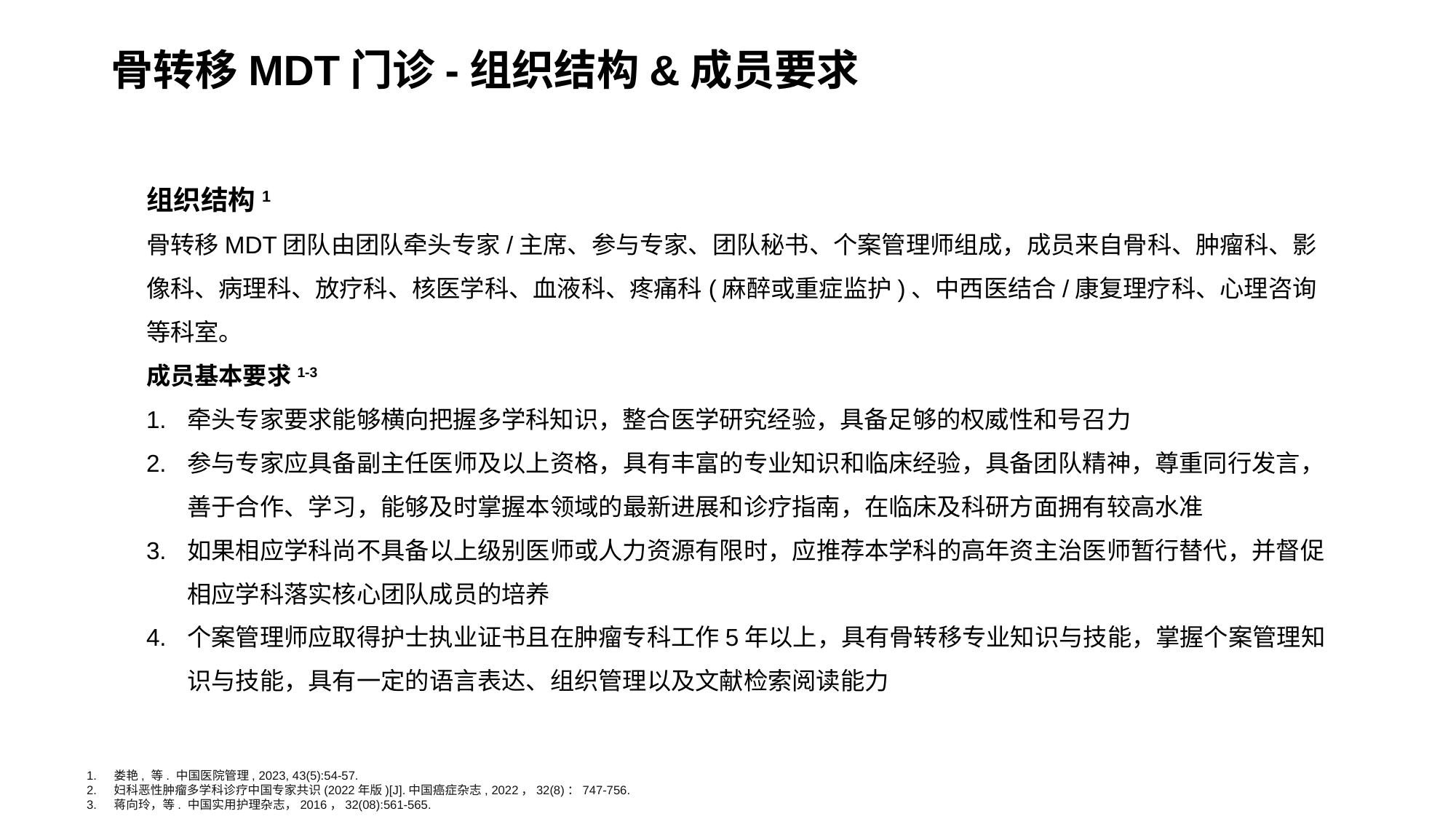

# 骨转移MDT门诊-组织结构&成员要求
组织结构1
骨转移MDT团队由团队牵头专家/主席、参与专家、团队秘书、个案管理师组成，成员来自骨科、肿瘤科、影像科、病理科、放疗科、核医学科、血液科、疼痛科(麻醉或重症监护)、中西医结合/康复理疗科、心理咨询等科室。
成员基本要求1-3
牵头专家要求能够横向把握多学科知识，整合医学研究经验，具备足够的权威性和号召力
参与专家应具备副主任医师及以上资格，具有丰富的专业知识和临床经验，具备团队精神，尊重同行发言，善于合作、学习，能够及时掌握本领域的最新进展和诊疗指南，在临床及科研方面拥有较高水准
如果相应学科尚不具备以上级别医师或人力资源有限时，应推荐本学科的高年资主治医师暂行替代，并督促相应学科落实核心团队成员的培养
个案管理师应取得护士执业证书且在肿瘤专科工作5年以上，具有骨转移专业知识与技能，掌握个案管理知识与技能，具有一定的语言表达、组织管理以及文献检索阅读能力
娄艳, 等. 中国医院管理, 2023, 43(5):54-57.
妇科恶性肿瘤多学科诊疗中国专家共识(2022年版)[J].中国癌症杂志, 2022，32(8)：747-756.
蒋向玲，等. 中国实用护理杂志，2016，32(08):561-565.